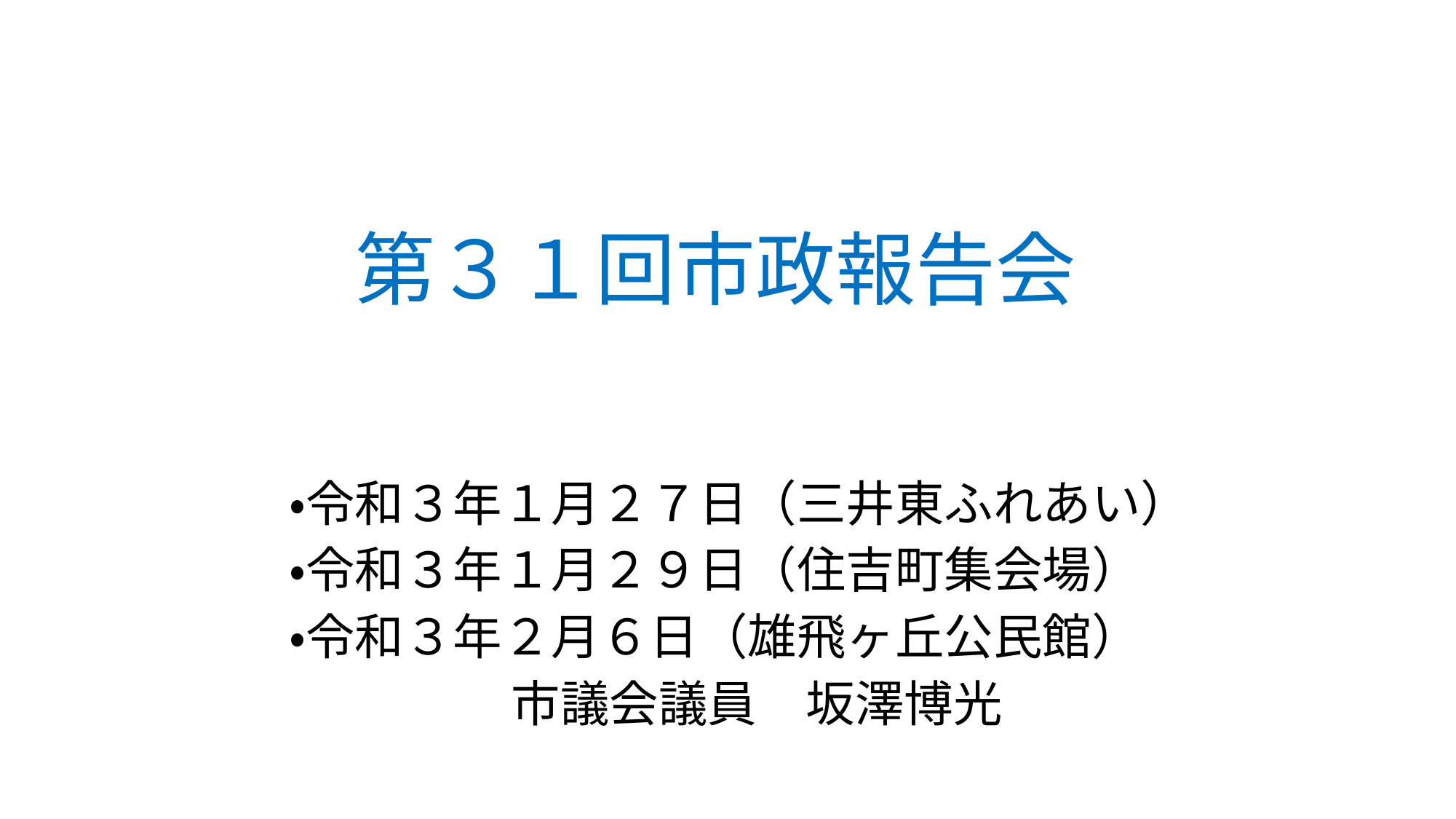

# 第３１回市政報告会
・令和３年１月２７日（三井東ふれあい）
・令和３年１月２９日（住吉町集会場）
・令和３年２月６日（雄飛ヶ丘公民館）
市議会議員　坂澤博光